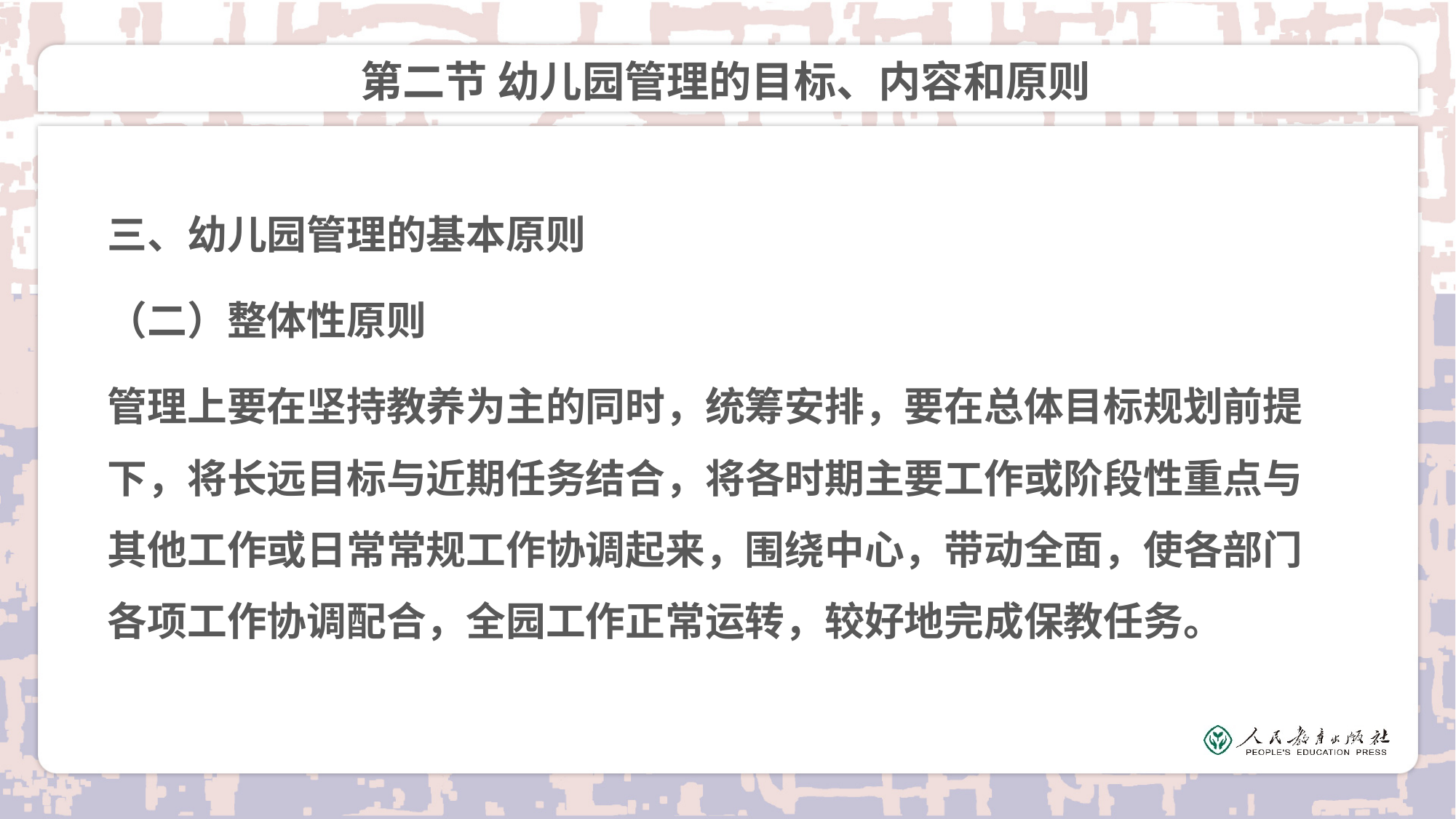

# 第二节 幼儿园管理的目标、内容和原则
三、幼儿园管理的基本原则
（二）整体性原则
管理上要在坚持教养为主的同时，统筹安排，要在总体目标规划前提下，将长远目标与近期任务结合，将各时期主要工作或阶段性重点与其他工作或日常常规工作协调起来，围绕中心，带动全面，使各部门各项工作协调配合，全园工作正常运转，较好地完成保教任务。